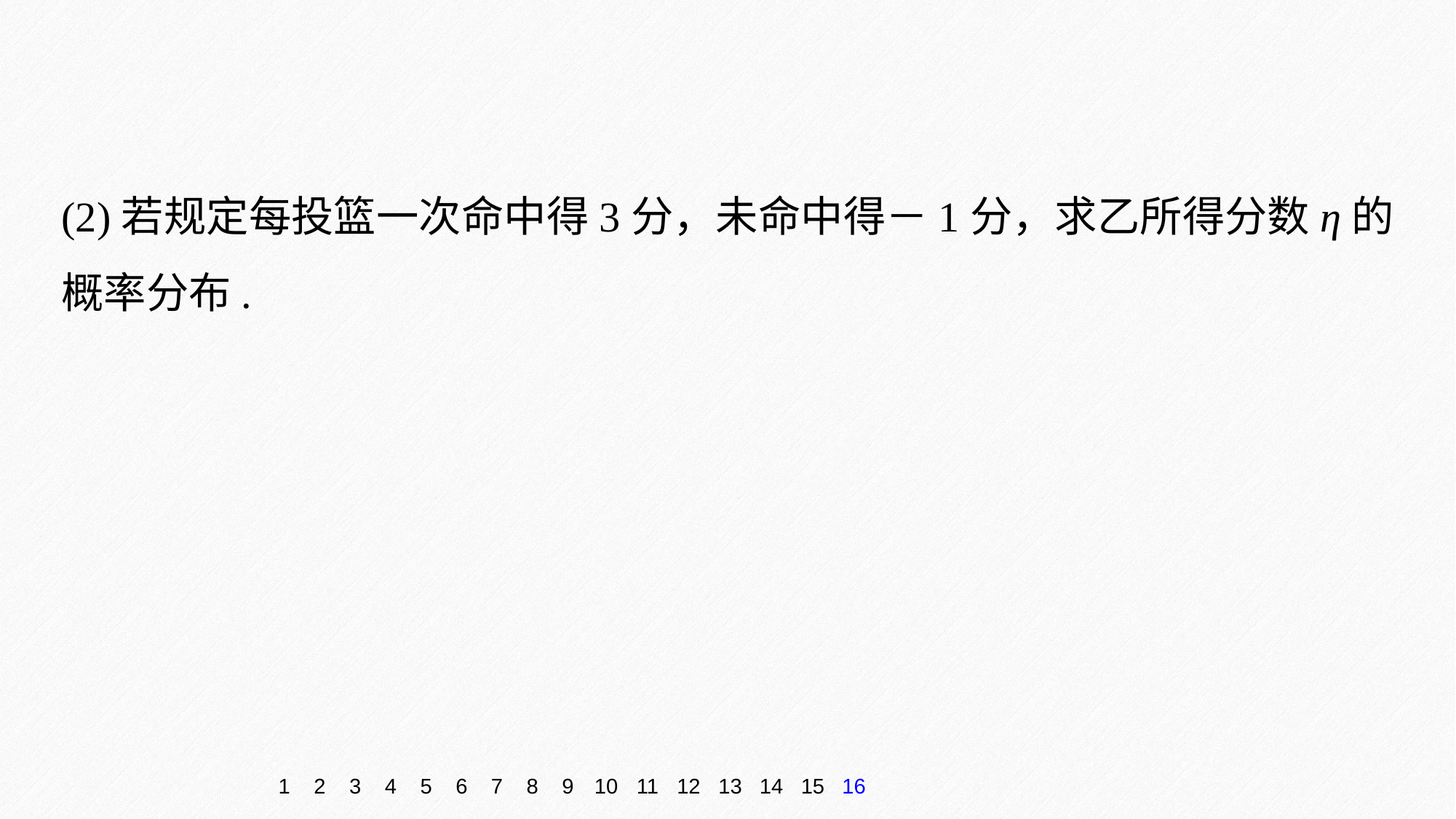

(2)若规定每投篮一次命中得3分，未命中得－1分，求乙所得分数η的概率分布.
1
2
3
4
5
6
7
8
9
10
11
12
13
14
15
16